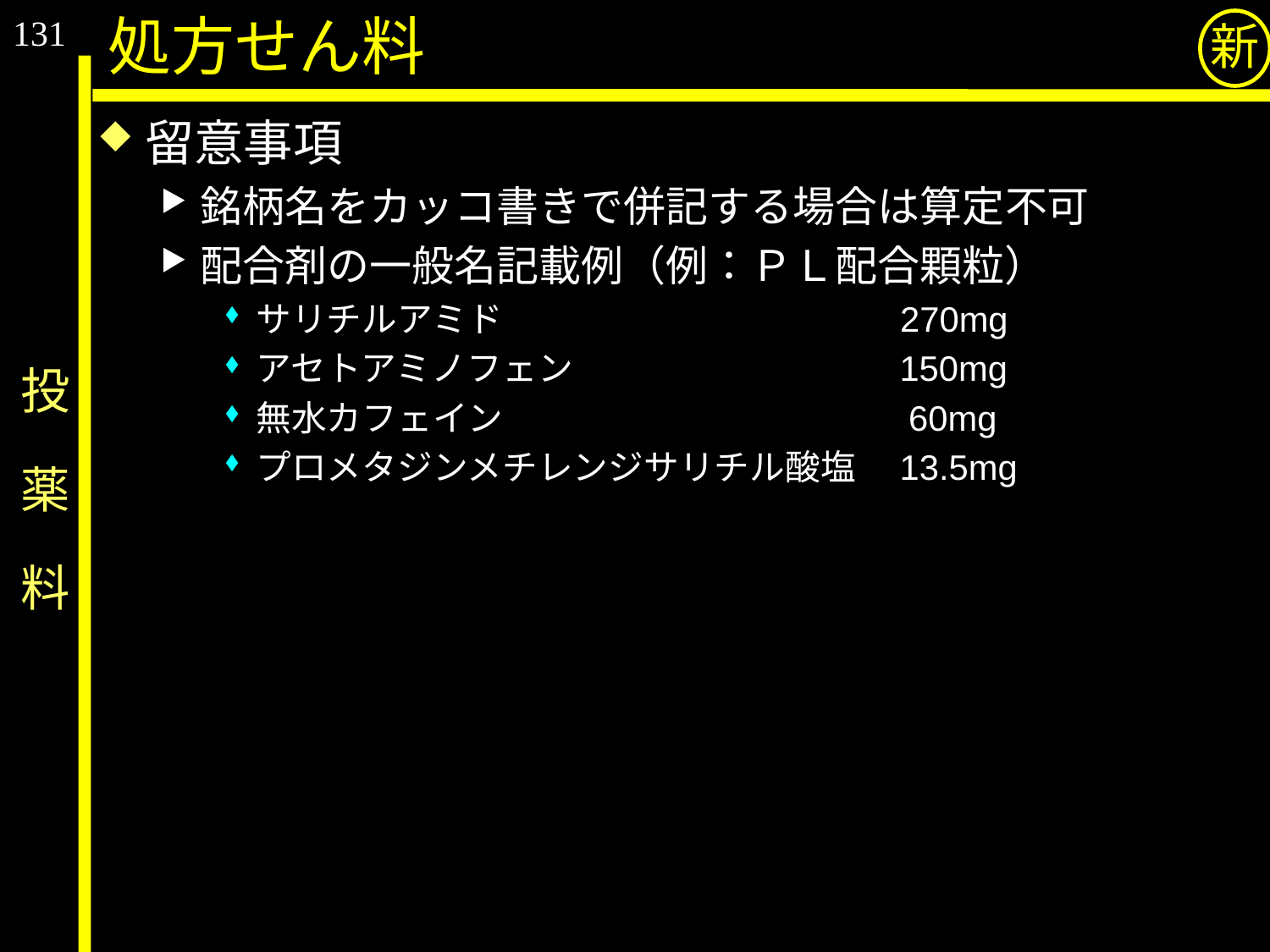

131
処方せん料
新

留意事項
銘柄名をカッコ書きで併記する場合は算定不可
配合剤の一般名記載例（例：ＰＬ配合顆粒）
サリチルアミド　　　　　　　　　　　270mg
アセトアミノフェン　　　　　　　　　150mg
無水カフェイン　　　　　　　　　　　 60mg
プロメタジンメチレンジサリチル酸塩　13.5mg
# 投　薬　料